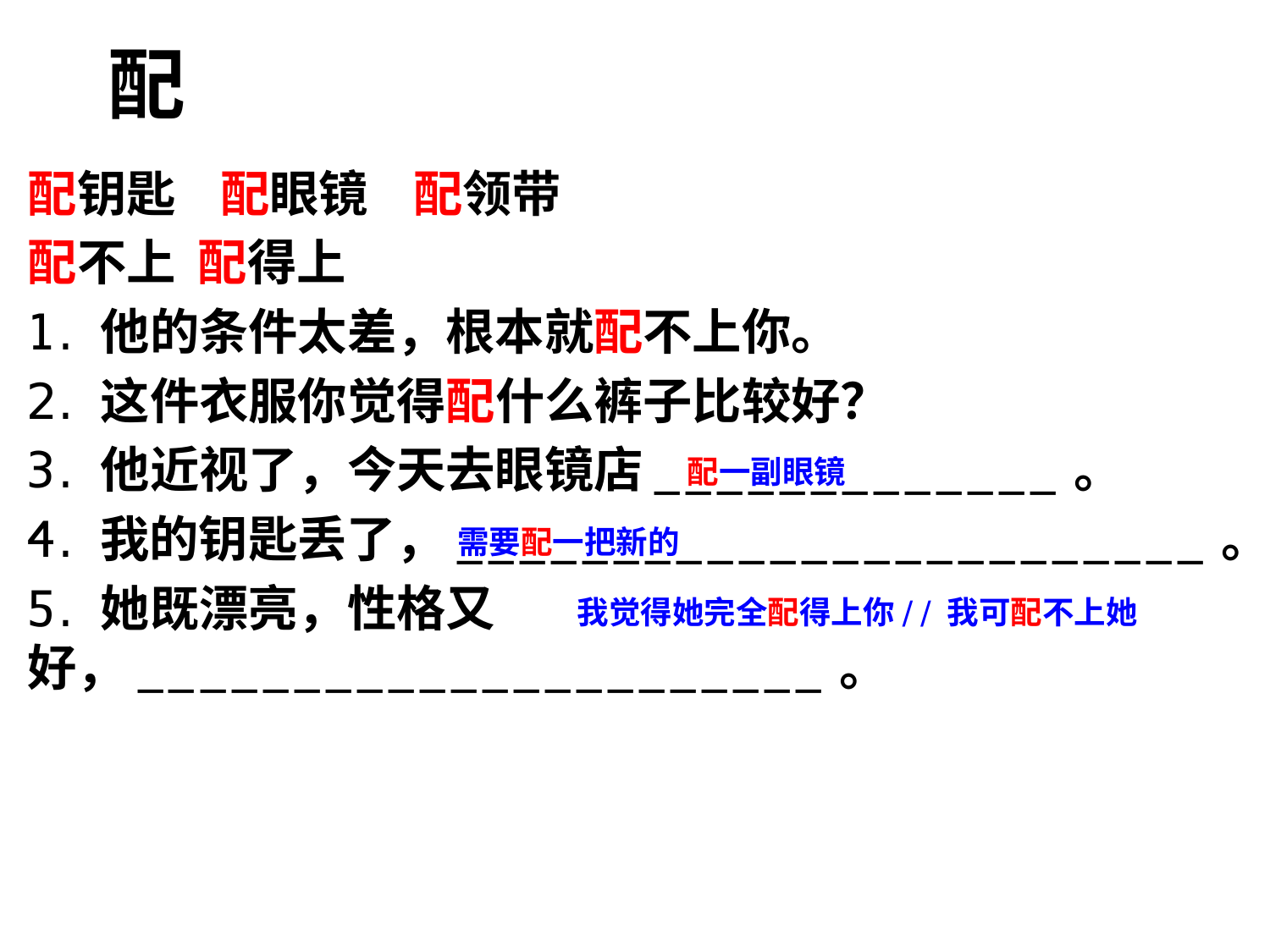

# 配
配钥匙    配眼镜    配领带
配不上  配得上
1. 他的条件太差，根本就配不上你。
2. 这件衣服你觉得配什么裤子比较好？
3. 他近视了，今天去眼镜店_____________。
4. 我的钥匙丢了，________________________。
5. 她既漂亮，性格又好，______________________。
配一副眼镜
需要配一把新的
我觉得她完全配得上你//我可配不上她